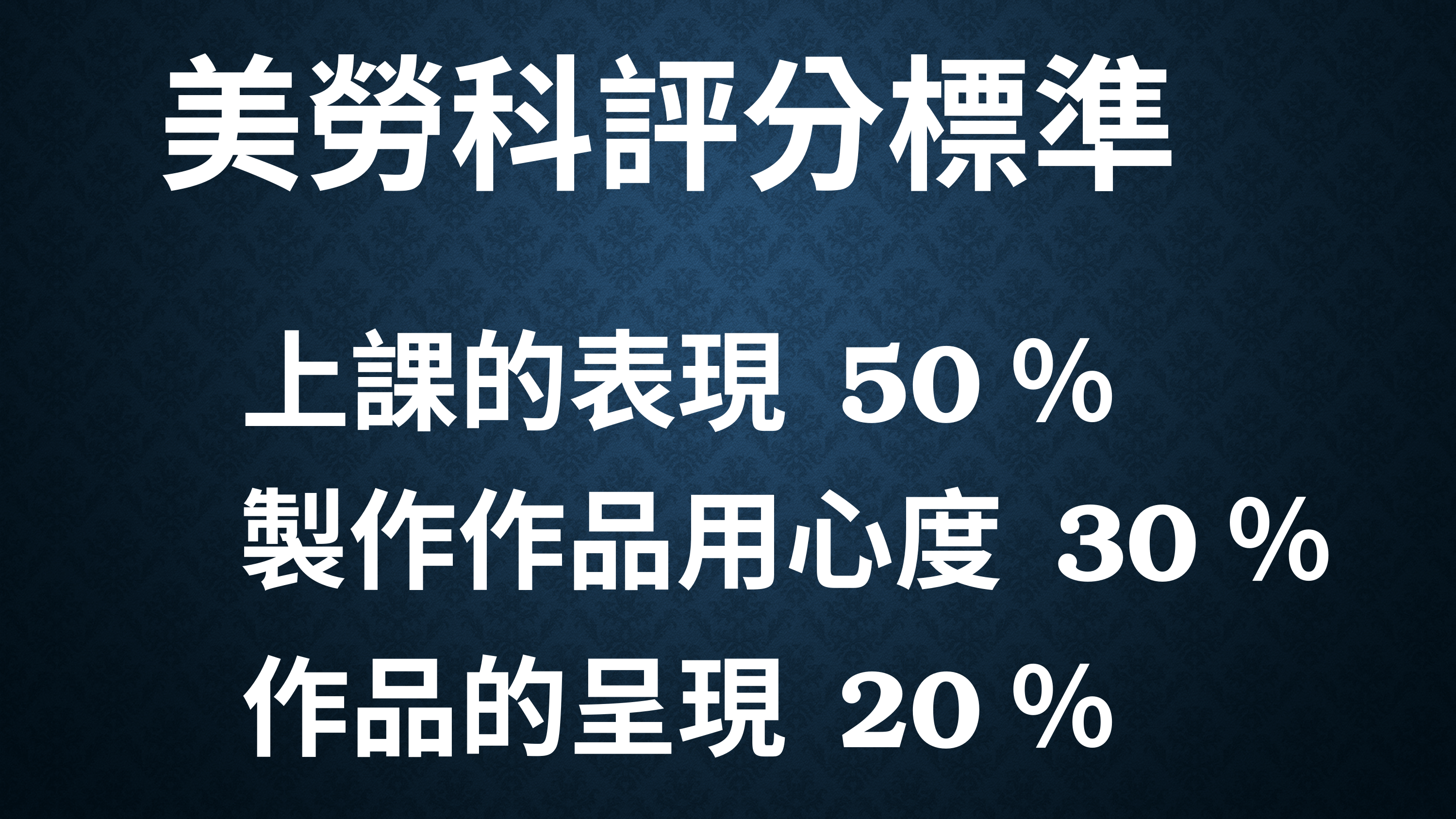

# 美勞科評分標準
上課的表現 50％
製作作品用心度 30％
作品的呈現 20％